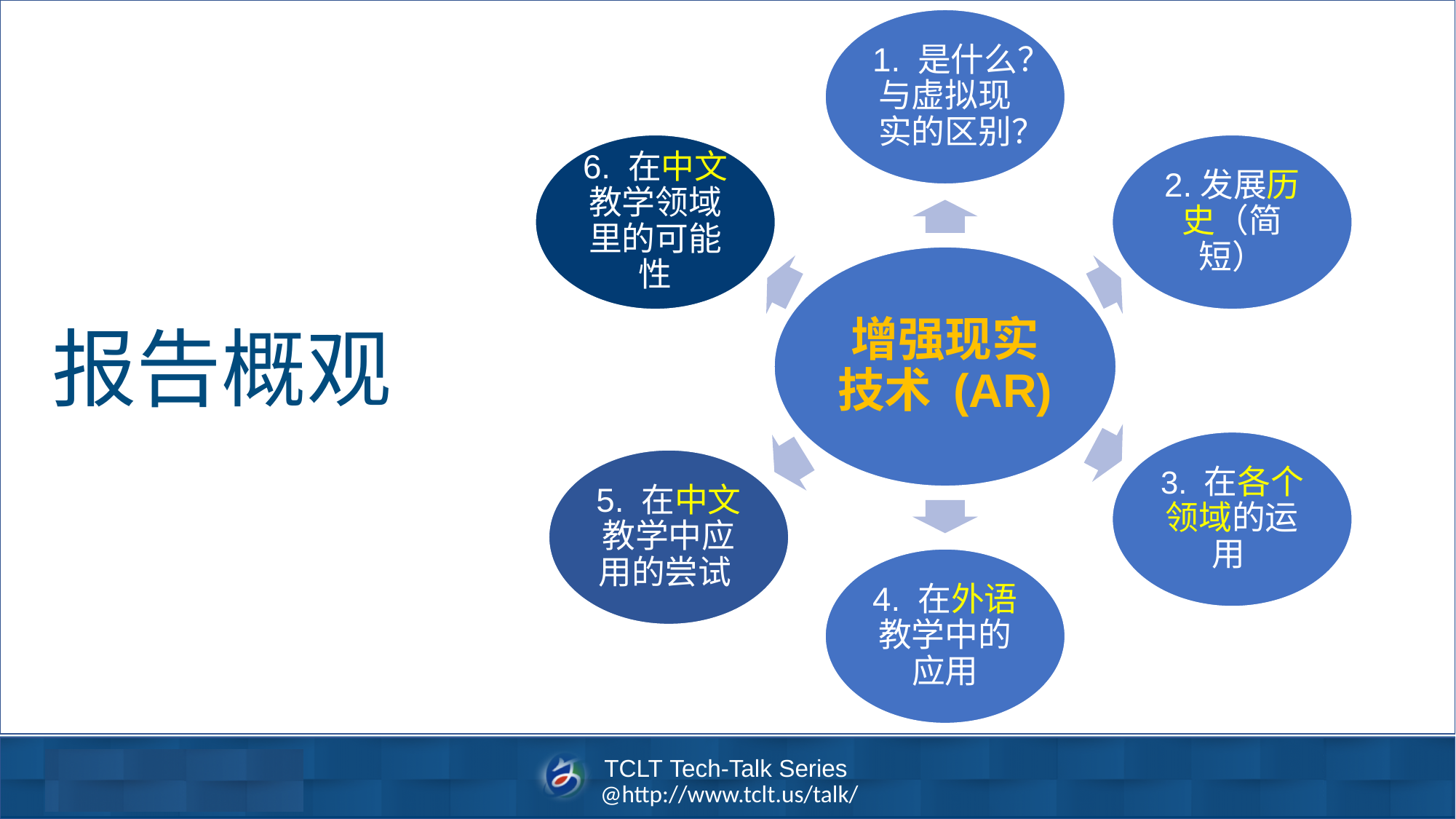

增强现实技术 (AR)

1. 是什么？与虚拟现实的区别？

2.发展历史（简短）

3. 在各个领域的运用

4. 在外语教学中的应用

5. 在中文教学中应用的尝试

6. 在中文教学领域里的可能性
报告概观